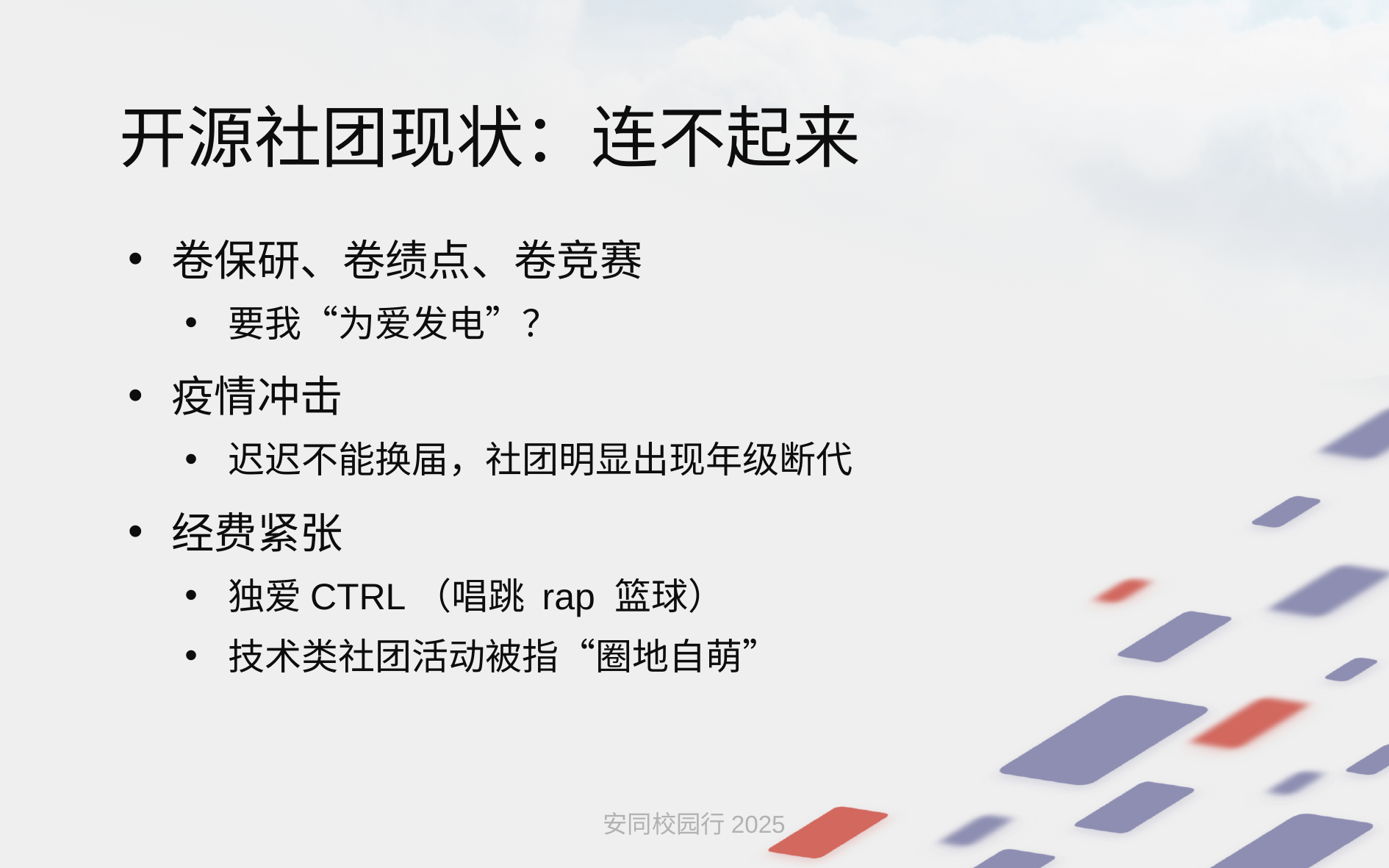

# 开源社团现状：连不起来
卷保研、卷绩点、卷竞赛
要我“为爱发电”？
疫情冲击
迟迟不能换届，社团明显出现年级断代
经费紧张
独爱CTRL（唱跳 rap 篮球）
技术类社团活动被指“圈地自萌”
安同校园行2025